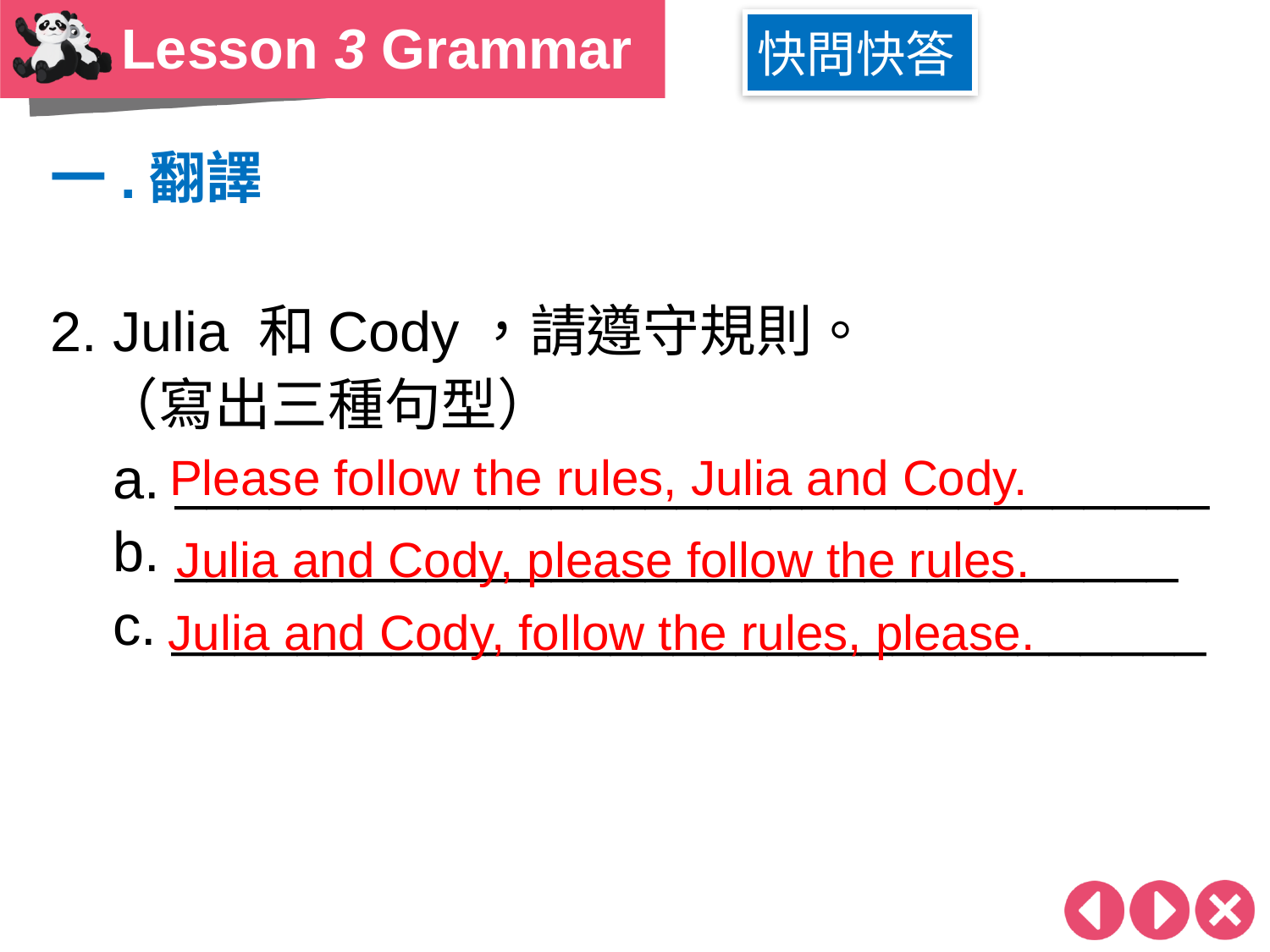

Lesson 3 Grammar
快問快答
一.翻譯
2. Julia 和Cody，請遵守規則。
   （寫出三種句型）
    a. _________________________________
    b. ________________________________
    c. _________________________________
Please follow the rules, Julia and Cody.
Julia and Cody, please follow the rules.
Julia and Cody, follow the rules, please.